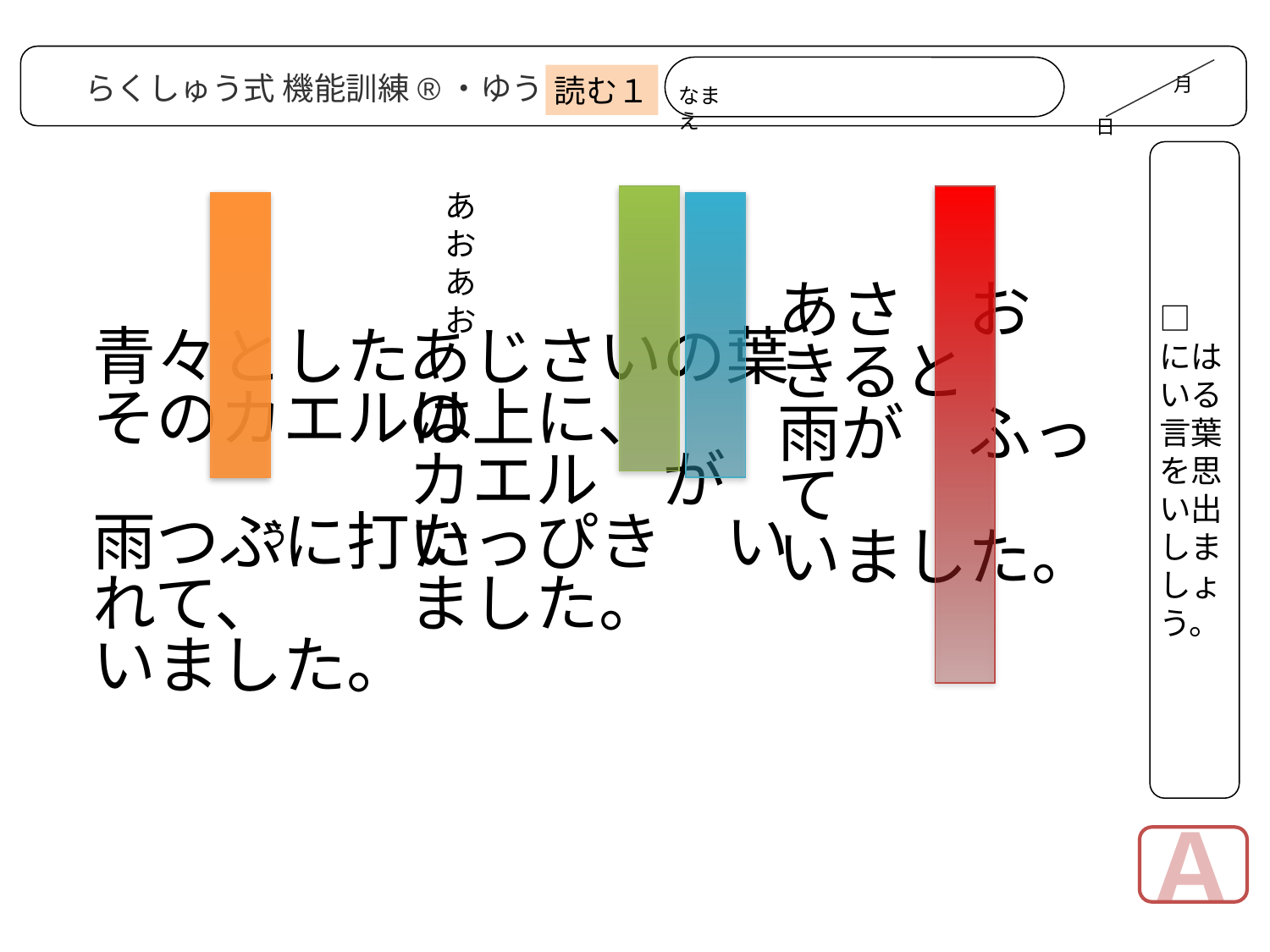

月
　　　　　　　　　　　　　日

なまえ
読む１
らくしゅう式 機能訓練®・ゆうゆう
□にはいる言葉を思い出しましょう。
あさ　おきると
雨が　ふって
いました。
# 青々とした そのカエルは 雨つぶに打たれて、 いました。
あじさいの葉の上に、
カエル　が
いっぴき　いました。
あおあお

う
Ａ